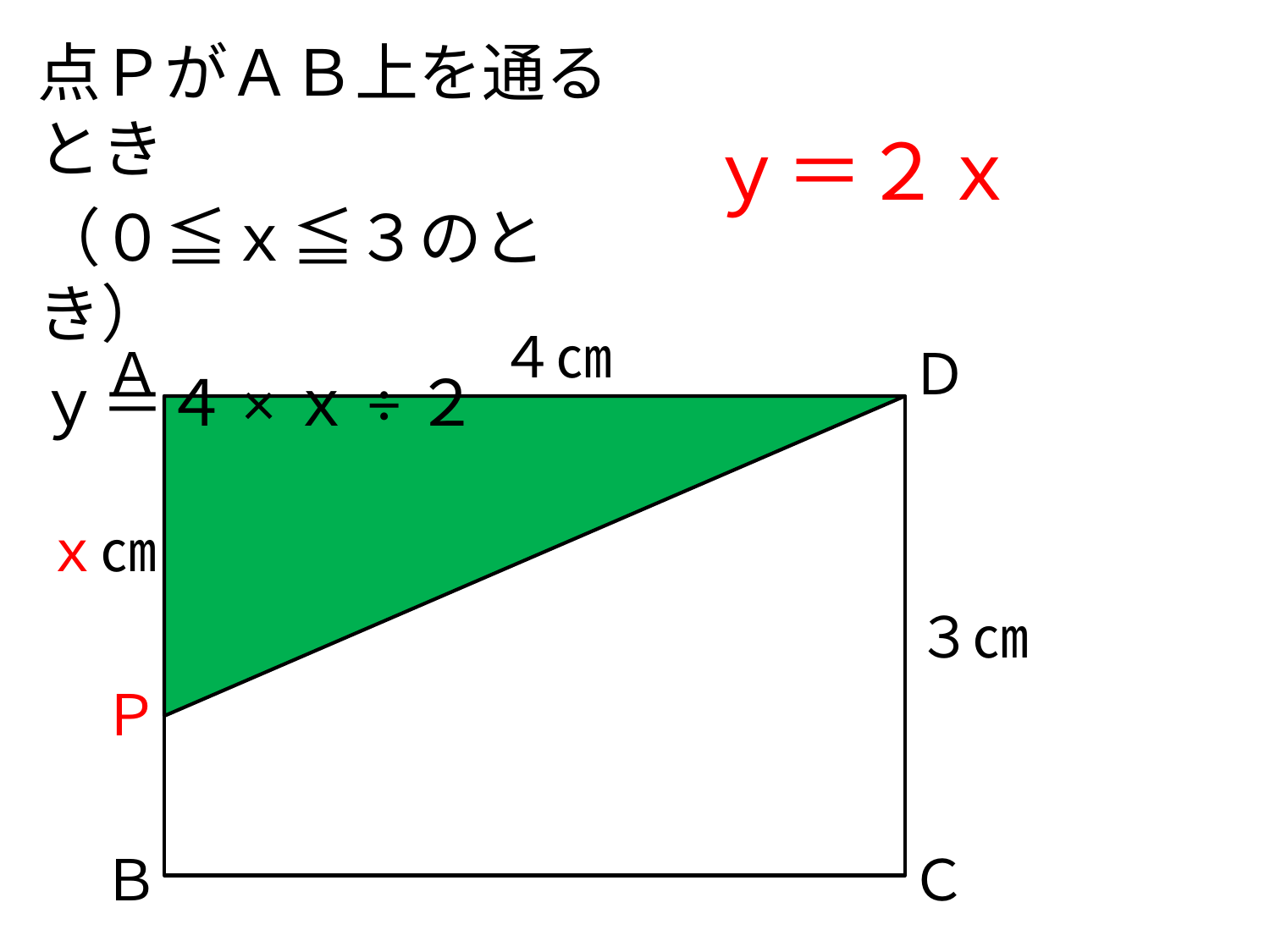

点ＰがＡＢ上を通るとき
（０≦ｘ≦３のとき）
ｙ＝４×ｘ÷２
ｙ＝２ｘ

４㎝
Ａ
Ｄ

ｘ㎝
３㎝
Ｐ
Ｂ
Ｃ